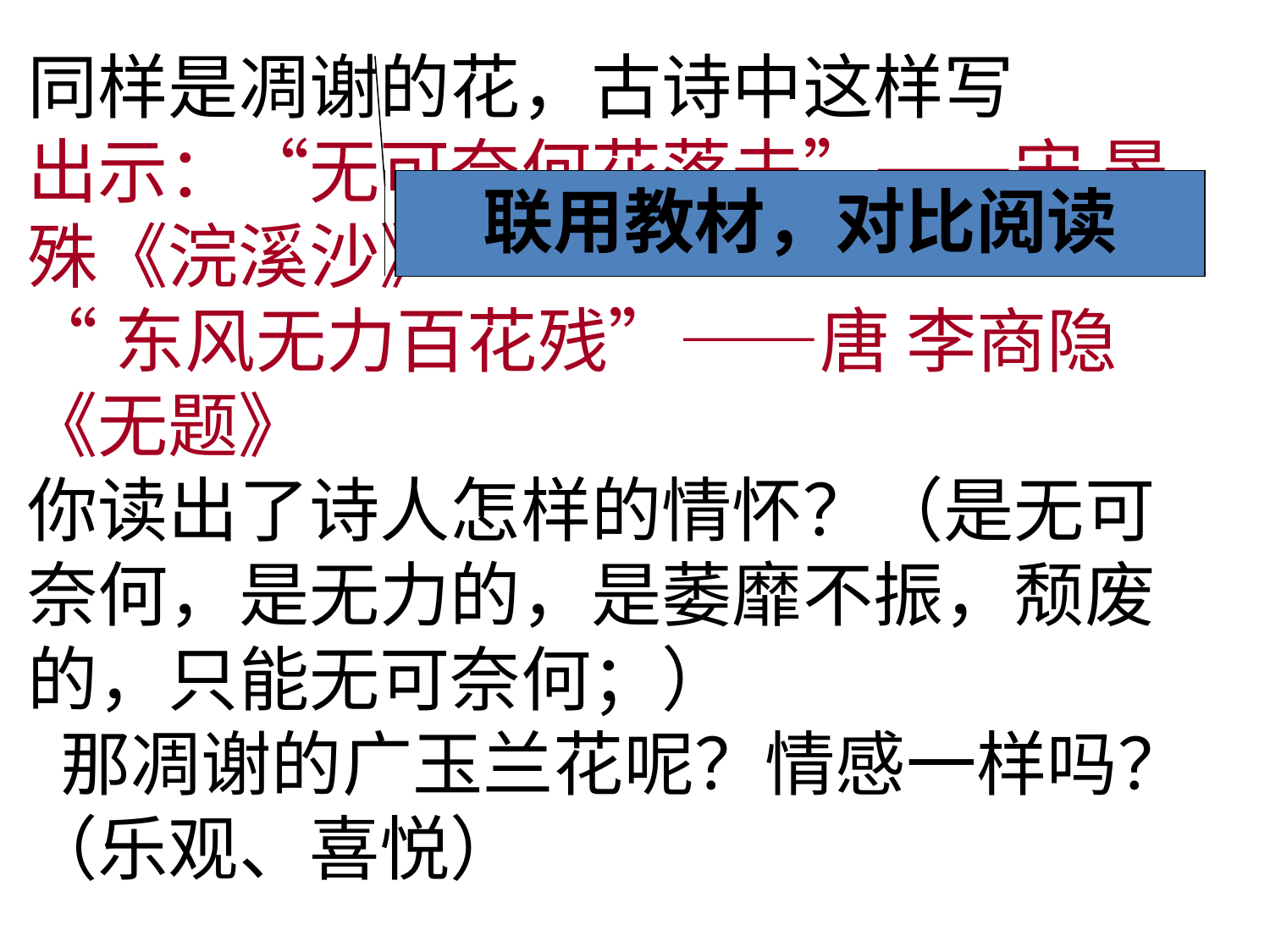

同样是凋谢的花，古诗中这样写
出示：“无可奈何花落去”——宋 晏殊《浣溪沙》
“东风无力百花残”——唐 李商隐《无题》
你读出了诗人怎样的情怀？（是无可奈何，是无力的，是萎靡不振，颓废的，只能无可奈何；）
 那凋谢的广玉兰花呢？情感一样吗？（乐观、喜悦）
联用教材，对比阅读